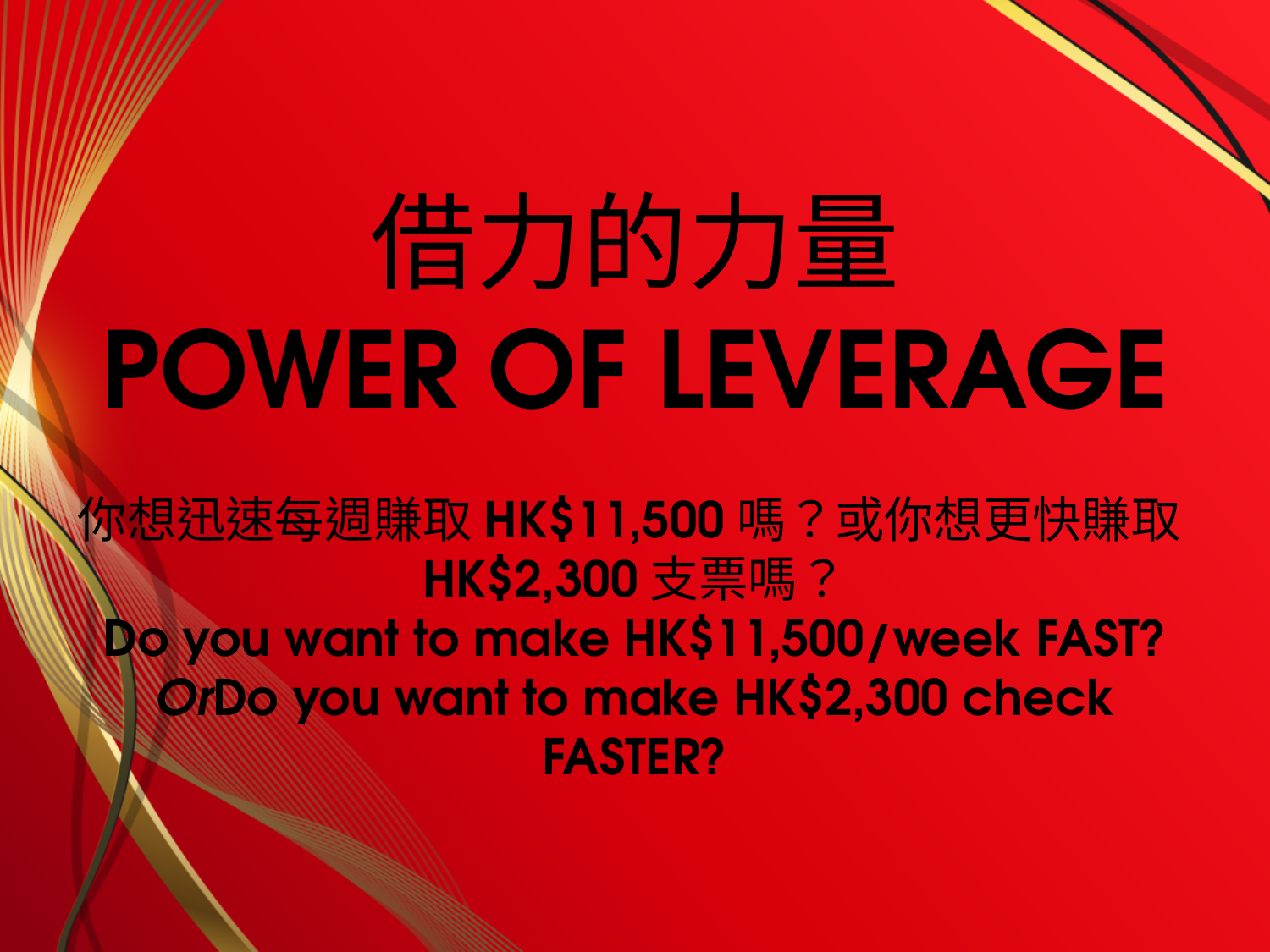

# 借力的力量 POWER OF LEVERAGE 你想迅速每週賺取HK$11,500嗎？或你想更快賺取HK$2,300支票嗎？ Do you want to make HK$11,500/week FAST? Or Do you want to make HK$2,300 check FASTER?